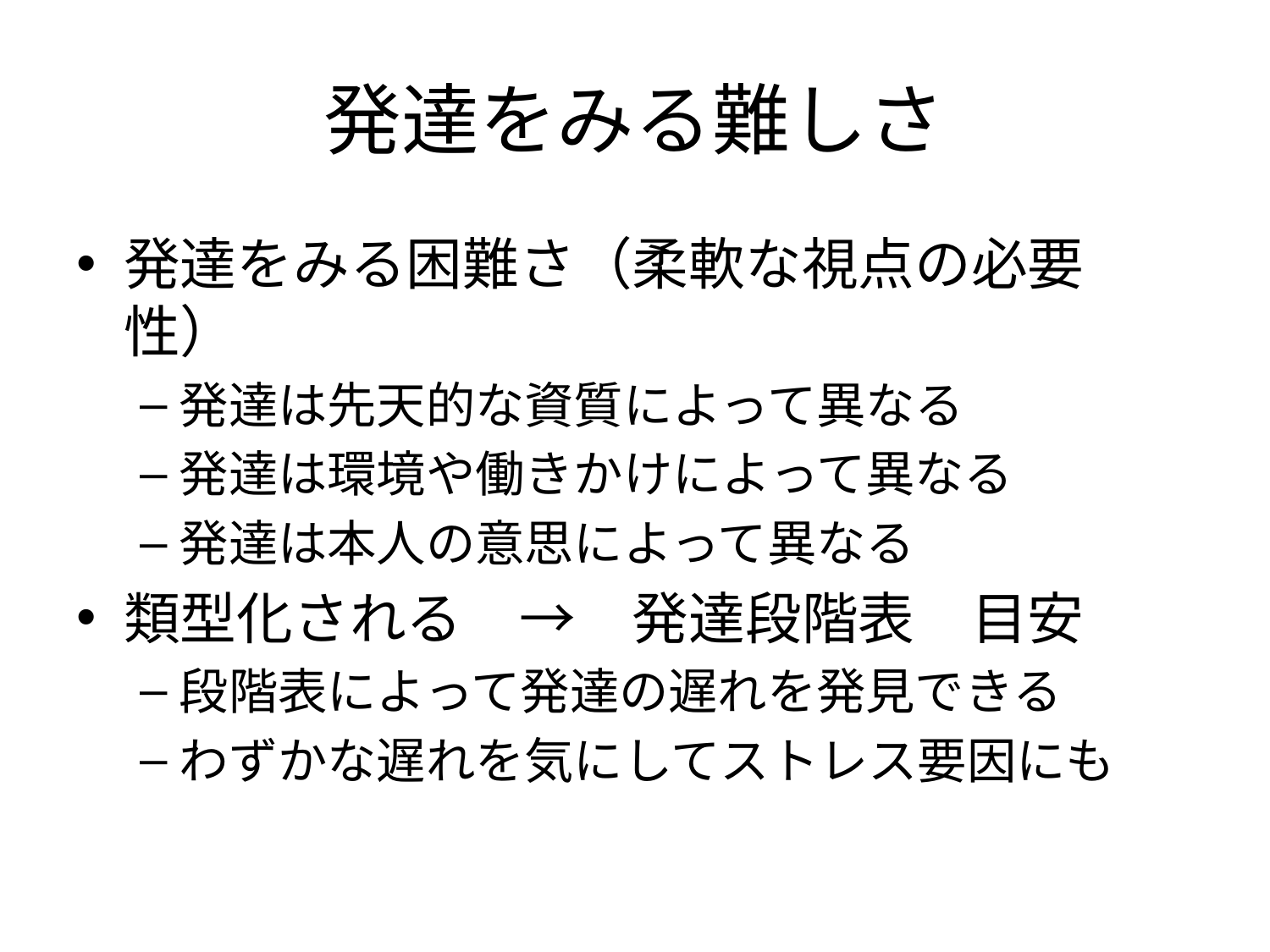

# 発達をみる難しさ
発達をみる困難さ（柔軟な視点の必要性）
発達は先天的な資質によって異なる
発達は環境や働きかけによって異なる
発達は本人の意思によって異なる
類型化される　→　発達段階表　目安
段階表によって発達の遅れを発見できる
わずかな遅れを気にしてストレス要因にも